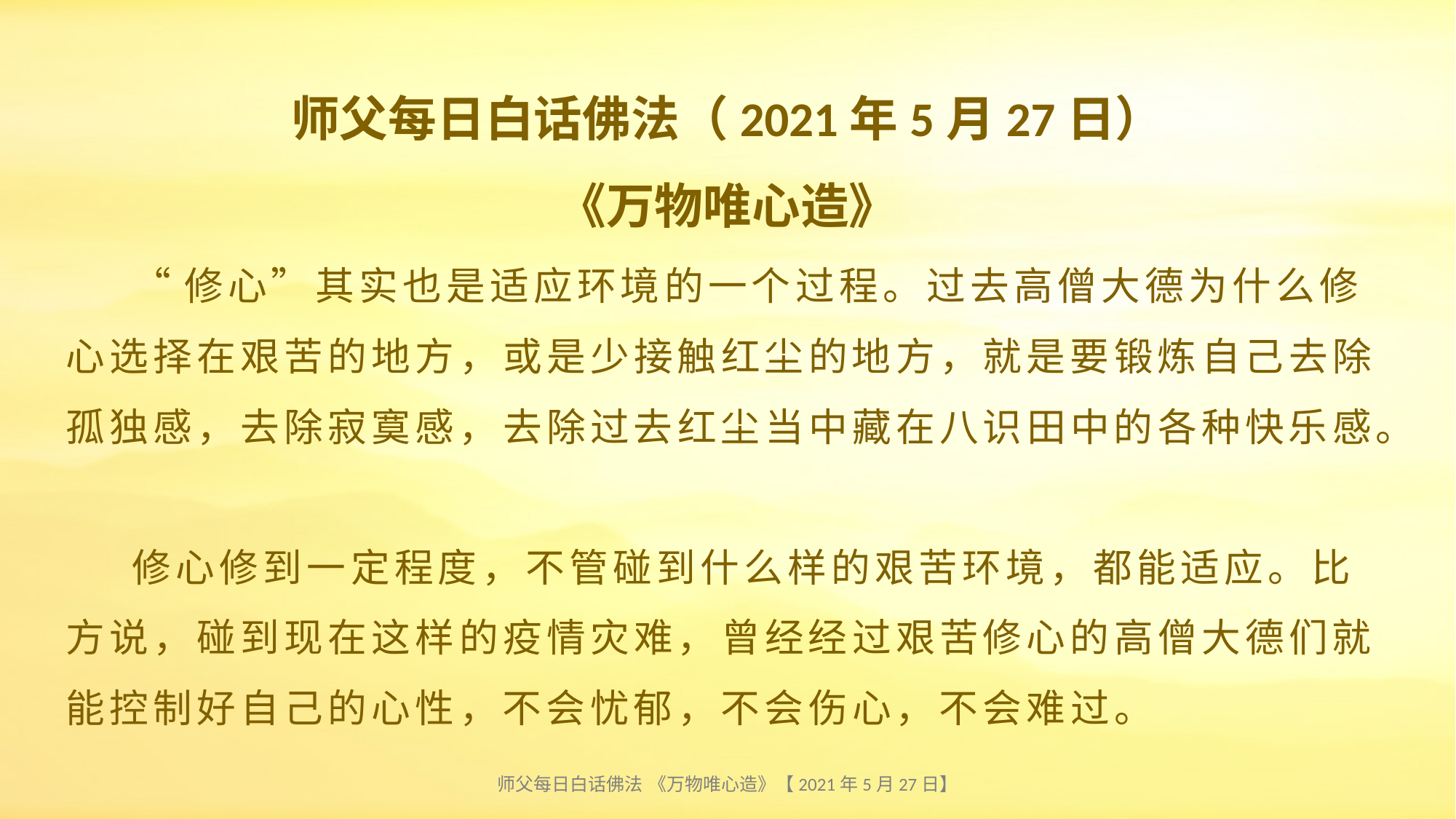

师父每日白话佛法（2021年5月27日）
《万物唯心造》
# “修心”其实也是适应环境的一个过程。过去高僧大德为什么修心选择在艰苦的地方，或是少接触红尘的地方，就是要锻炼自己去除孤独感，去除寂寞感，去除过去红尘当中藏在八识田中的各种快乐感。 修心修到一定程度，不管碰到什么样的艰苦环境，都能适应。比方说，碰到现在这样的疫情灾难，曾经经过艰苦修心的高僧大德们就能控制好自己的心性，不会忧郁，不会伤心，不会难过。
师父每日白话佛法 《万物唯心造》【2021年5月27日】